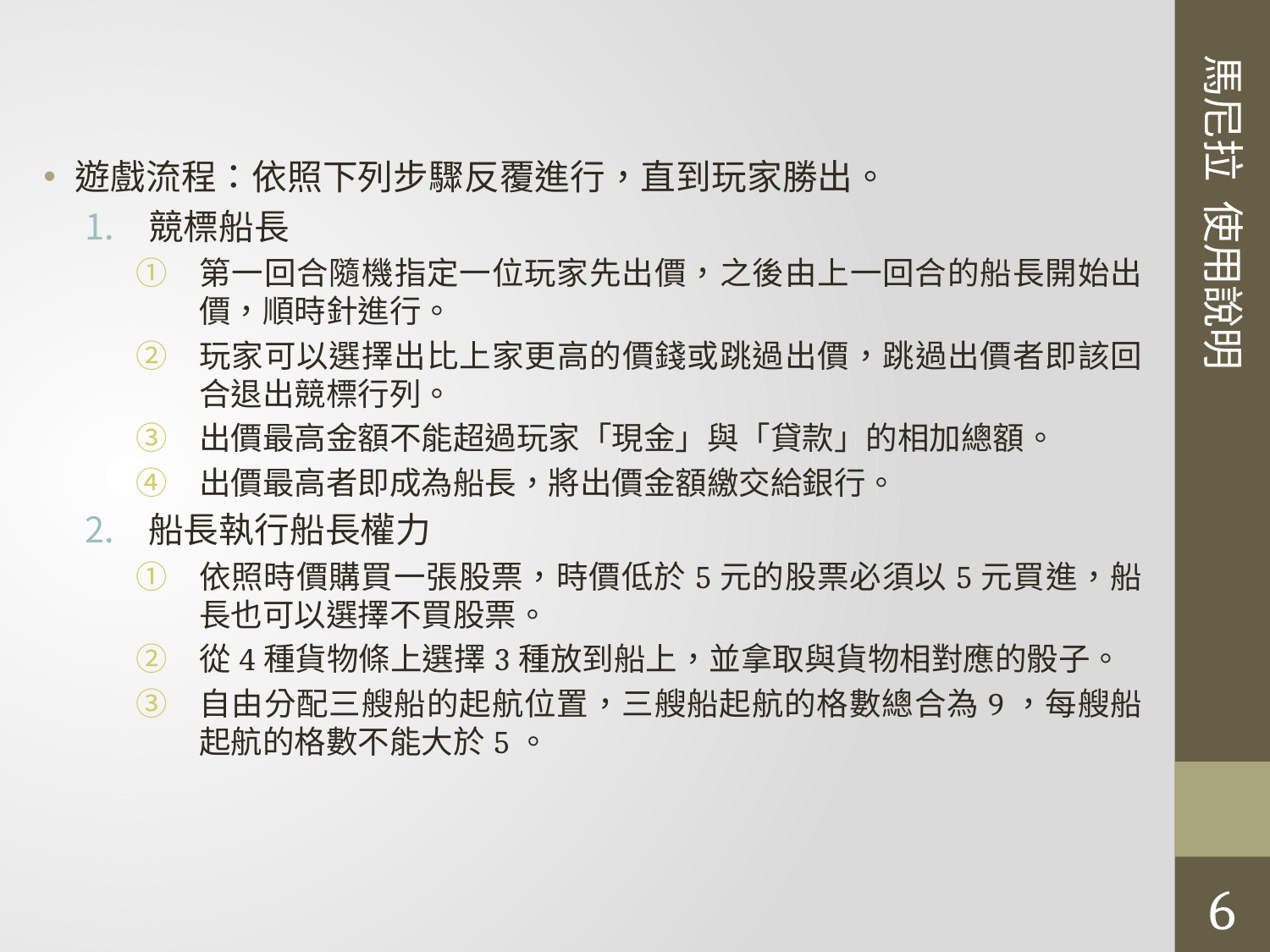

馬尼拉  使用說明
遊戲流程：依照下列步驟反覆進行，直到玩家勝出。
競標船長
第一回合隨機指定一位玩家先出價，之後由上一回合的船長開始出價，順時針進行。
玩家可以選擇出比上家更高的價錢或跳過出價，跳過出價者即該回合退出競標行列。
出價最高金額不能超過玩家「現金」與「貸款」的相加總額。
出價最高者即成為船長，將出價金額繳交給銀行。
船長執行船長權力
依照時價購買一張股票，時價低於5元的股票必須以5元買進，船長也可以選擇不買股票。
從4種貨物條上選擇3種放到船上，並拿取與貨物相對應的骰子。
自由分配三艘船的起航位置，三艘船起航的格數總合為9，每艘船起航的格數不能大於5。
6